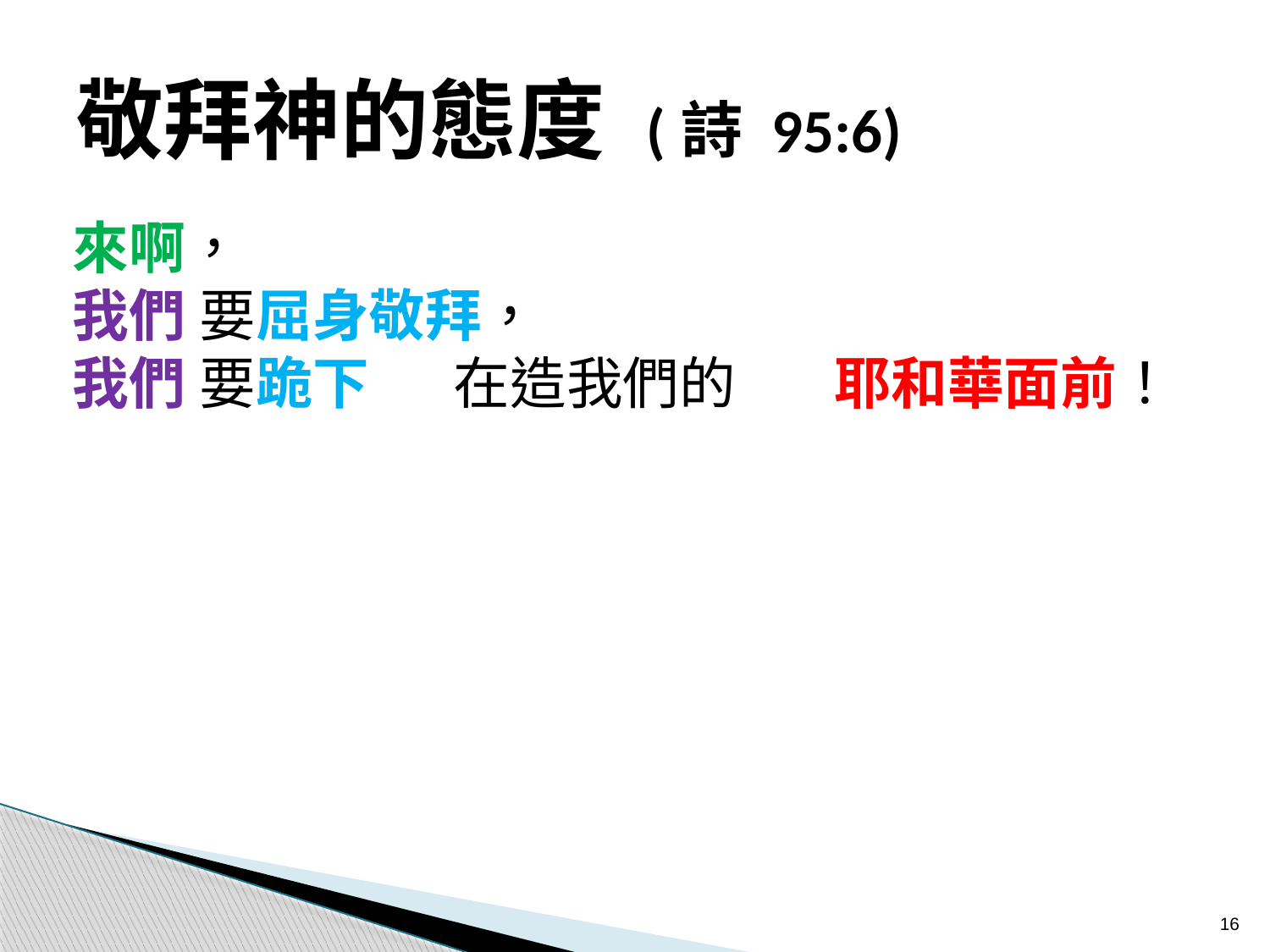

# 敬拜神的態度 (詩 95:6)
來啊，
我們	要屈身敬拜，
我們	要跪下	在造我們的	耶和華面前！
16